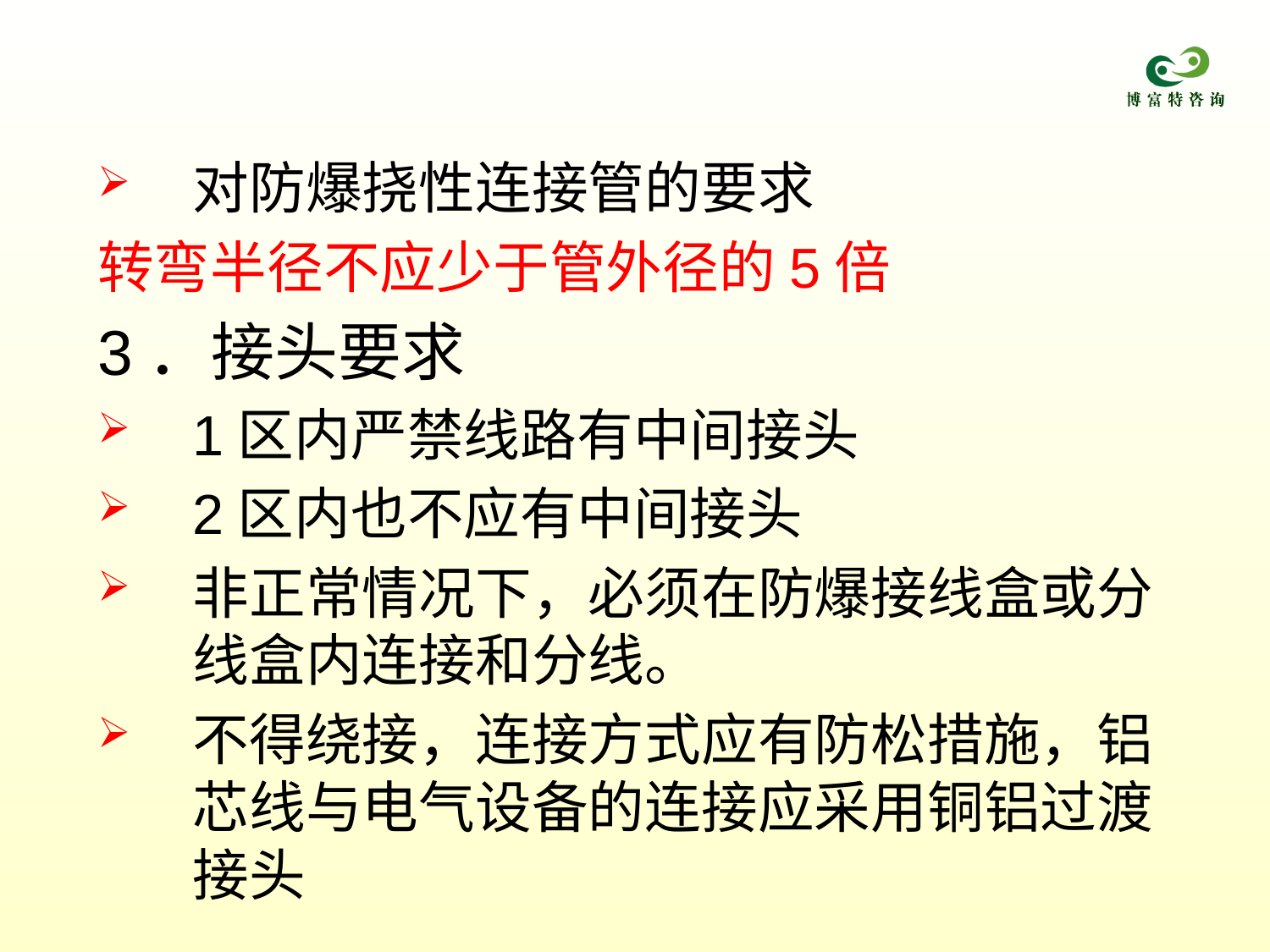

对防爆挠性连接管的要求
转弯半径不应少于管外径的5倍
3．接头要求
1区内严禁线路有中间接头
2区内也不应有中间接头
非正常情况下，必须在防爆接线盒或分线盒内连接和分线。
不得绕接，连接方式应有防松措施，铝芯线与电气设备的连接应采用铜铝过渡接头
39